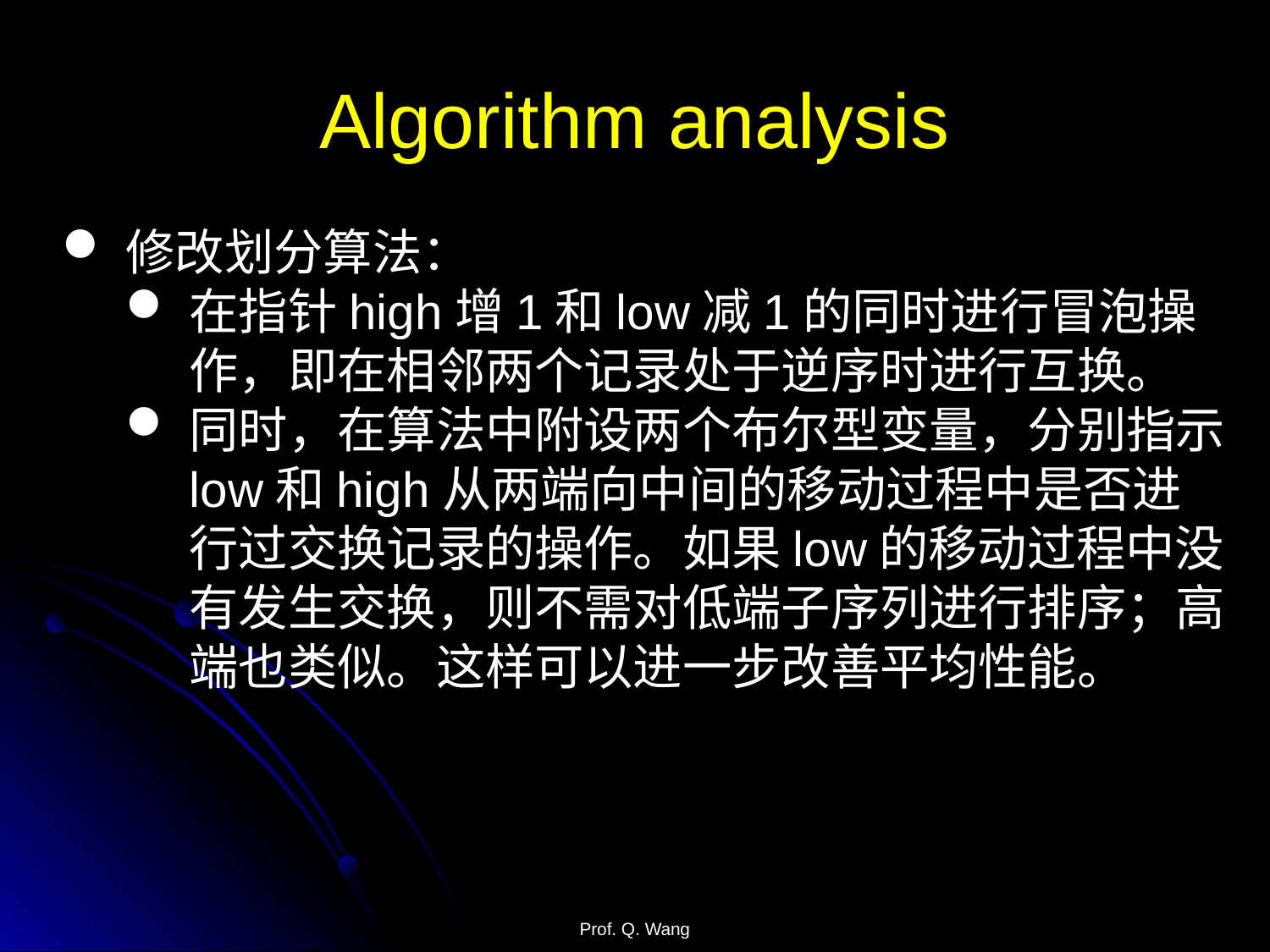

Algorithm analysis
修改划分算法：
在指针high增1和low减1的同时进行冒泡操作，即在相邻两个记录处于逆序时进行互换。
同时，在算法中附设两个布尔型变量，分别指示low和high从两端向中间的移动过程中是否进行过交换记录的操作。如果low的移动过程中没有发生交换，则不需对低端子序列进行排序；高端也类似。这样可以进一步改善平均性能。

Prof. Q. Wang